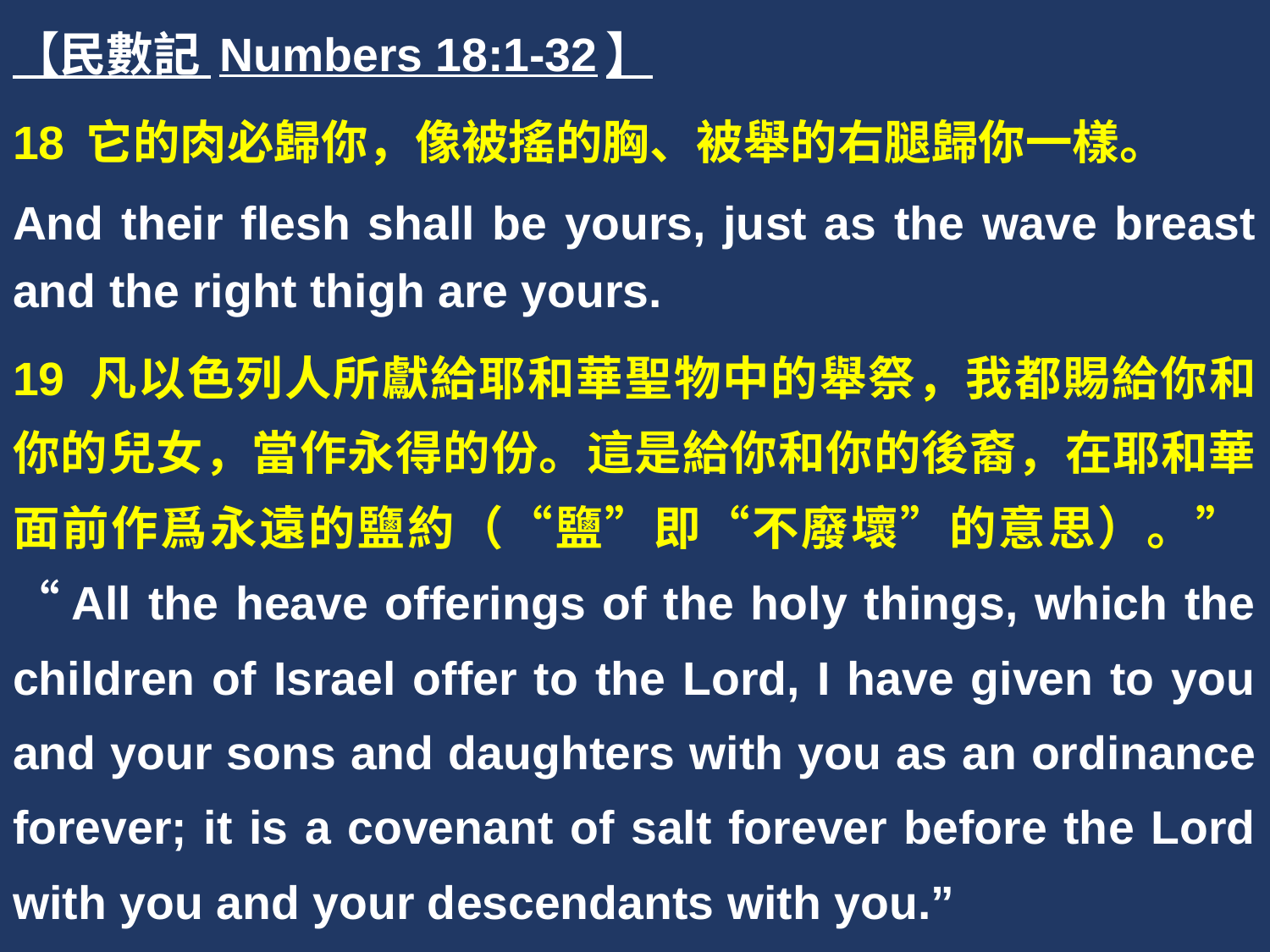

【民數記 Numbers 18:1-32】
18 它的肉必歸你，像被搖的胸、被舉的右腿歸你一樣。
And their flesh shall be yours, just as the wave breast and the right thigh are yours.
19 凡以色列人所獻給耶和華聖物中的舉祭，我都賜給你和你的兒女，當作永得的份。這是給你和你的後裔，在耶和華面前作爲永遠的鹽約（“鹽”即“不廢壞”的意思）。”  “All the heave offerings of the holy things, which the children of Israel offer to the Lord, I have given to you and your sons and daughters with you as an ordinance forever; it is a covenant of salt forever before the Lord with you and your descendants with you.”